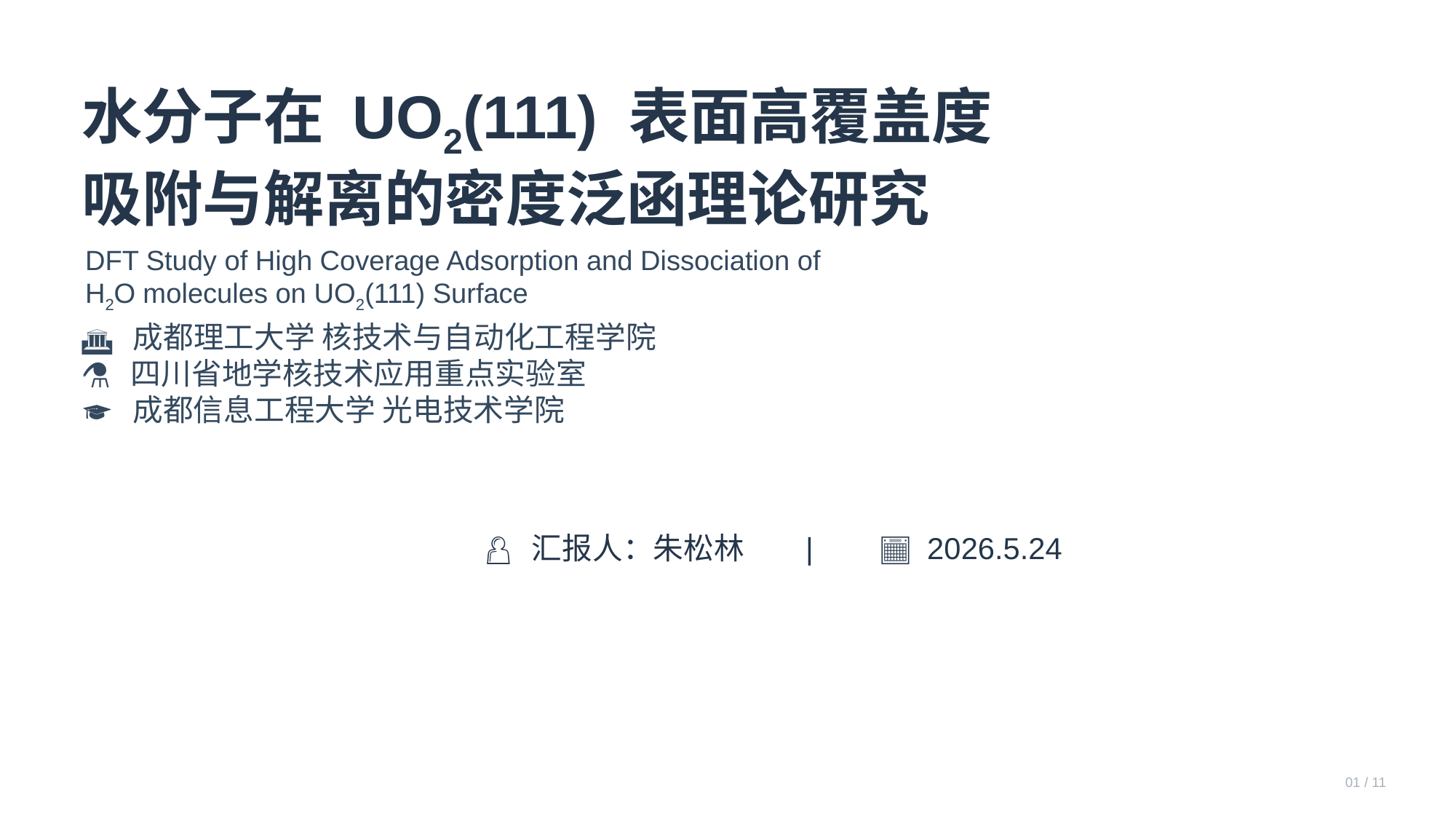

水分子在 UO2(111) 表面高覆盖度
吸附与解离的密度泛函理论研究
DFT Study of High Coverage Adsorption and Dissociation of
H2O molecules on UO2(111) Surface
🏛  成都理工大学 核技术与自动化工程学院
⚗  四川省地学核技术应用重点实验室
🎓  成都信息工程大学 光电技术学院
👤  汇报人：朱松林        |        📅  2026.5.24
01 / 11